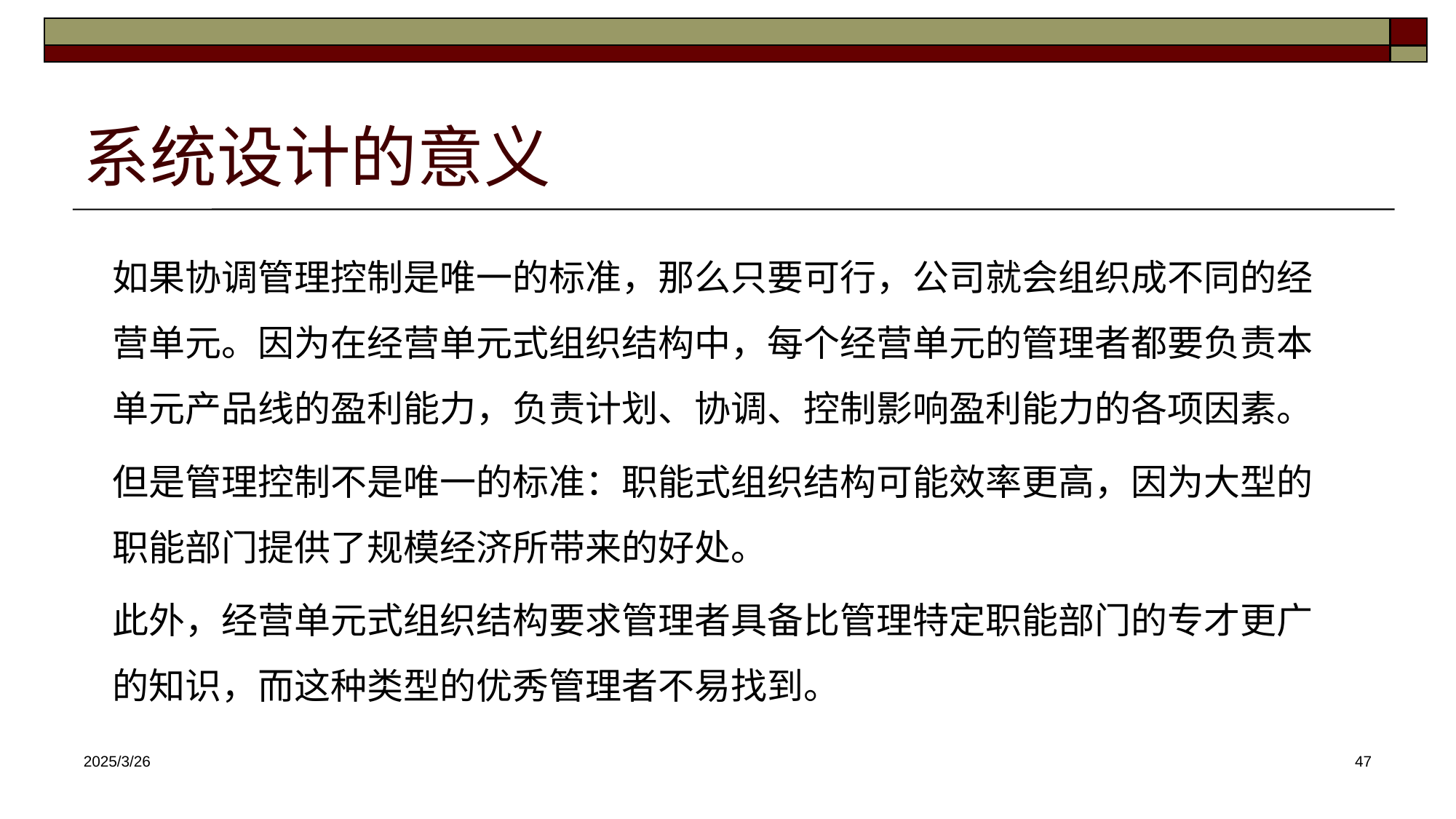

# 系统设计的意义
如果协调管理控制是唯一的标准，那么只要可行，公司就会组织成不同的经营单元。因为在经营单元式组织结构中，每个经营单元的管理者都要负责本单元产品线的盈利能力，负责计划、协调、控制影响盈利能力的各项因素。
但是管理控制不是唯一的标准：职能式组织结构可能效率更高，因为大型的职能部门提供了规模经济所带来的好处。
此外，经营单元式组织结构要求管理者具备比管理特定职能部门的专才更广的知识，而这种类型的优秀管理者不易找到。
2025/3/26
47